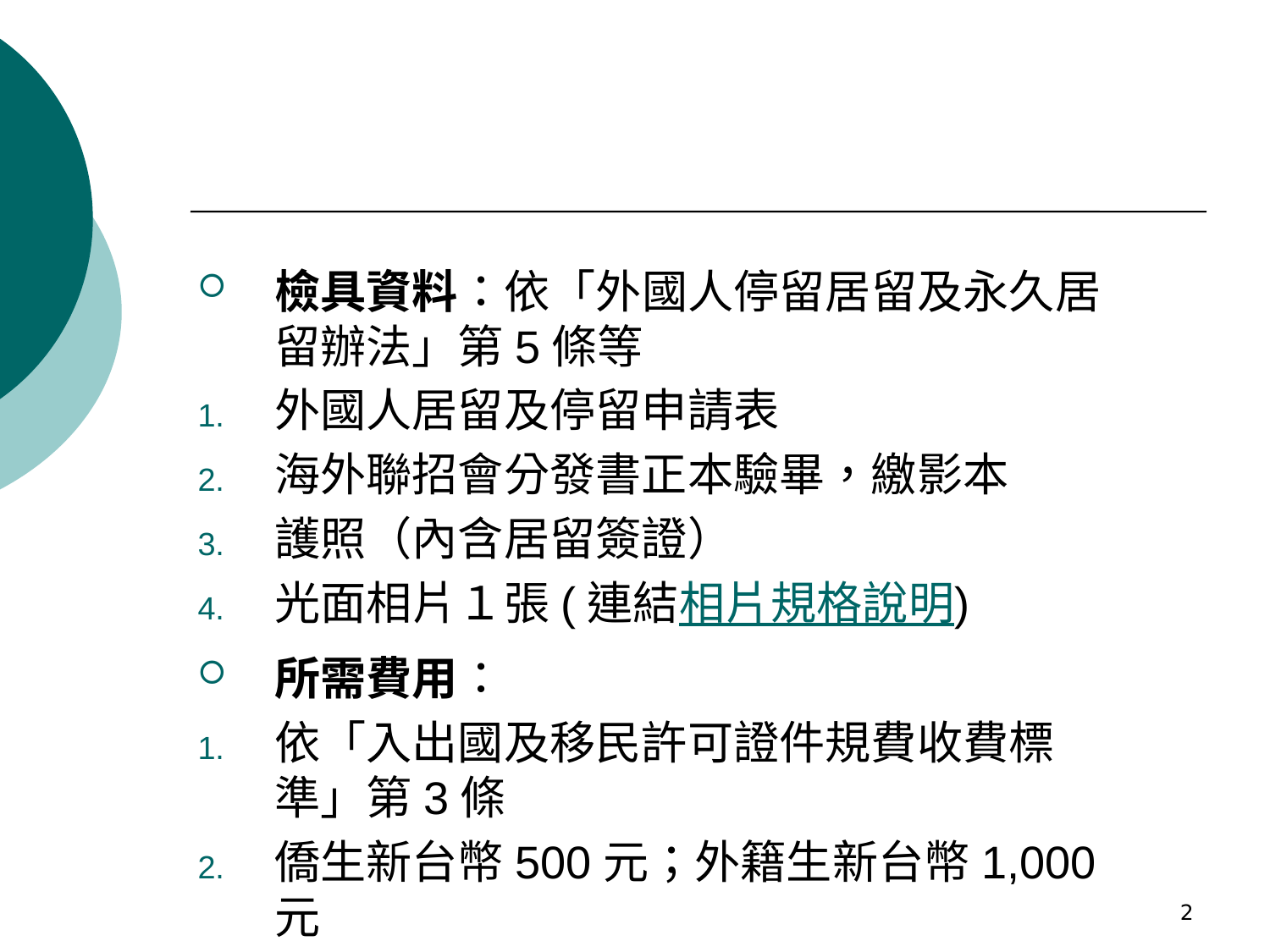

#
檢具資料：依「外國人停留居留及永久居留辦法」第5條等
外國人居留及停留申請表
海外聯招會分發書正本驗畢，繳影本
護照（內含居留簽證）
光面相片１張(連結相片規格說明)
所需費用：
依「入出國及移民許可證件規費收費標準」第3條
僑生新台幣500元；外籍生新台幣1,000元

2